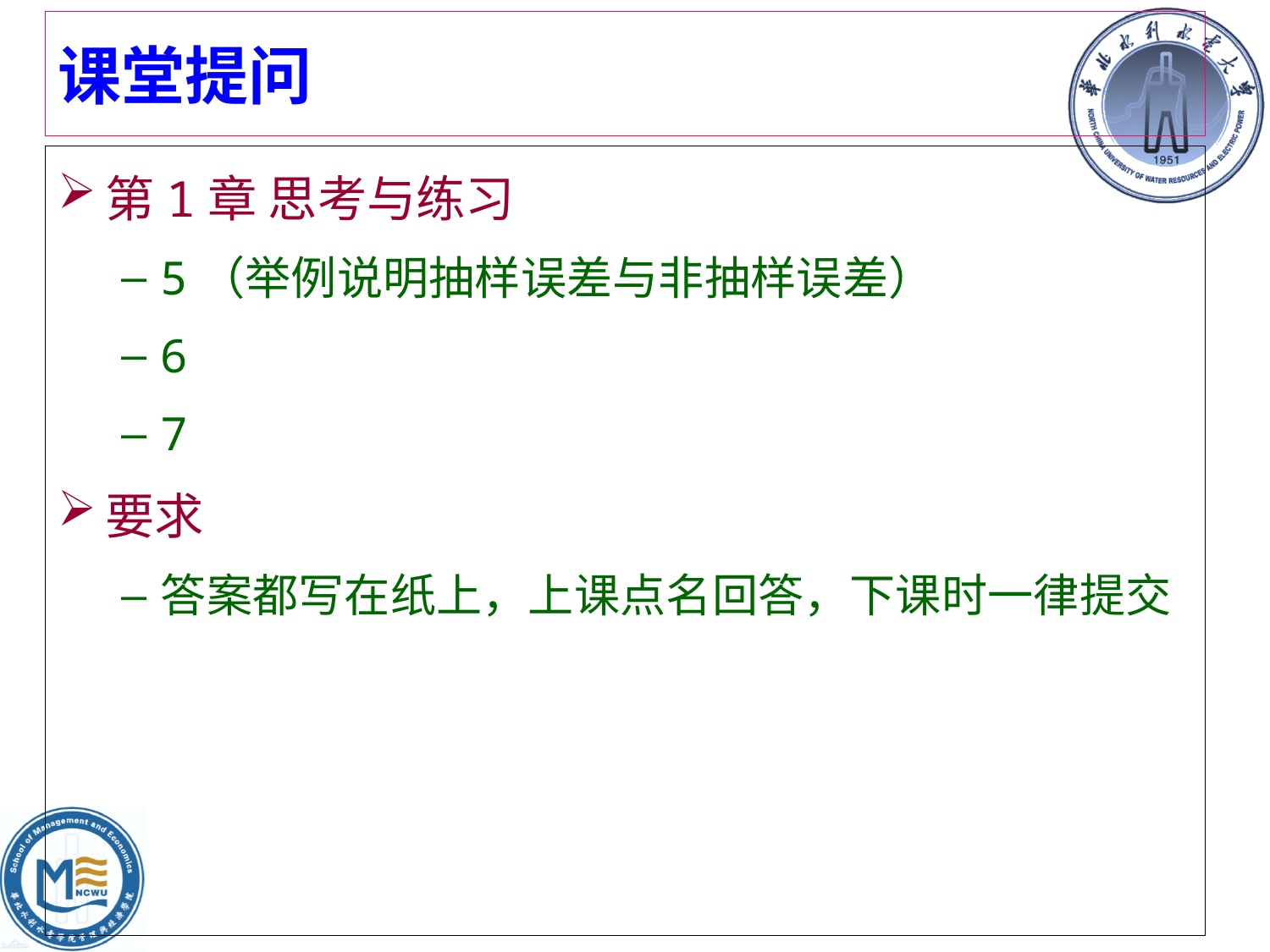

# 课堂提问
第1章 思考与练习
5（举例说明抽样误差与非抽样误差）
6
7
要求
答案都写在纸上，上课点名回答，下课时一律提交